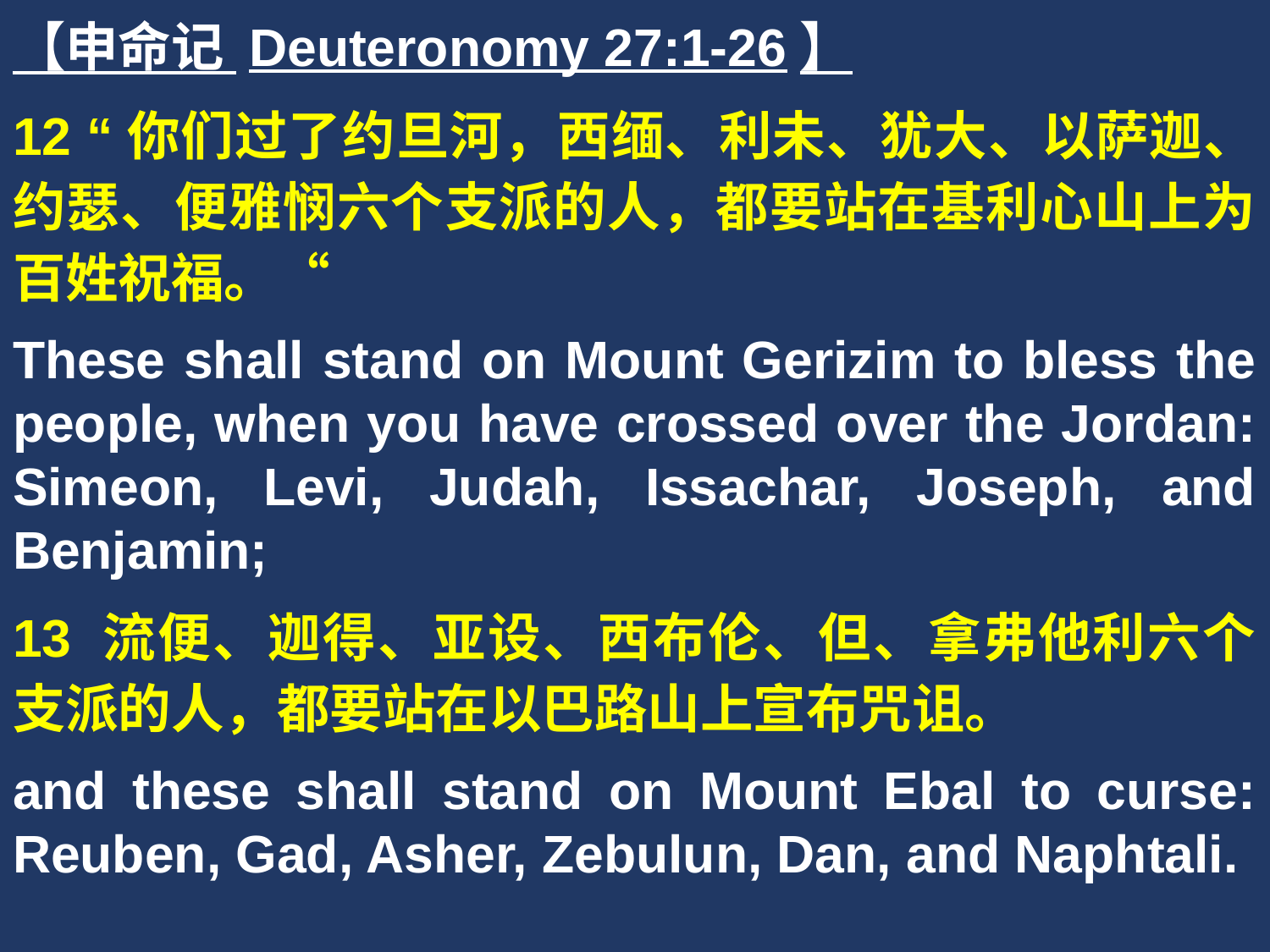

【申命记 Deuteronomy 27:1-26】
12 “你们过了约旦河，西缅、利未、犹大、以萨迦、约瑟、便雅悯六个支派的人，都要站在基利心山上为百姓祝福。“
These shall stand on Mount Gerizim to bless the people, when you have crossed over the Jordan: Simeon, Levi, Judah, Issachar, Joseph, and Benjamin;
13 流便、迦得、亚设、西布伦、但、拿弗他利六个支派的人，都要站在以巴路山上宣布咒诅。
and these shall stand on Mount Ebal to curse: Reuben, Gad, Asher, Zebulun, Dan, and Naphtali.